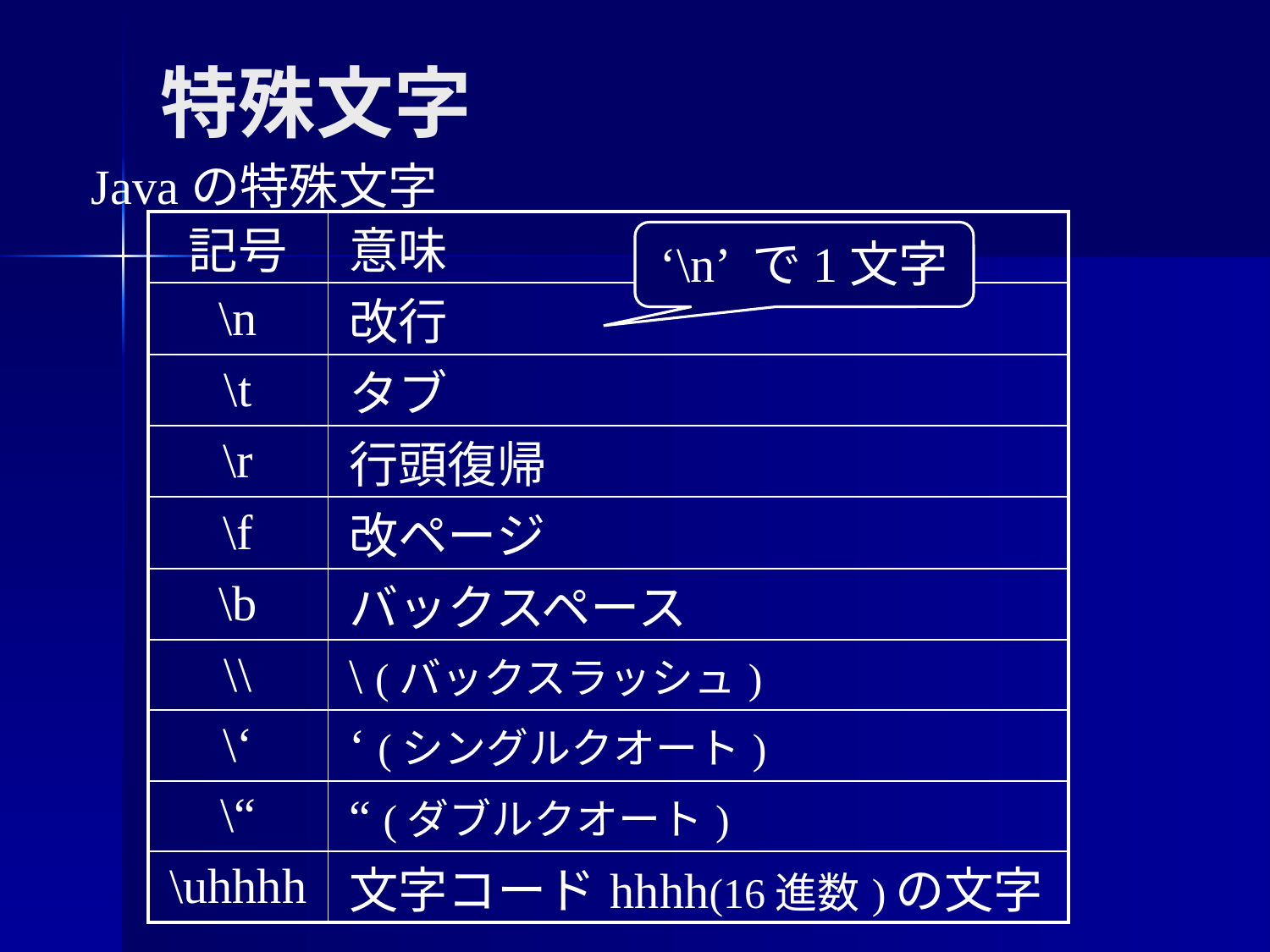

# 特殊文字
Javaの特殊文字
| 記号 | 意味 |
| --- | --- |
| \n | 改行 |
| \t | タブ |
| \r | 行頭復帰 |
| \f | 改ページ |
| \b | バックスペース |
| \\ | \ (バックスラッシュ) |
| \‘ | ‘ (シングルクオート) |
| \“ | “ (ダブルクオート) |
| \uhhhh | 文字コードhhhh(16進数)の文字 |
‘\n’ で1文字